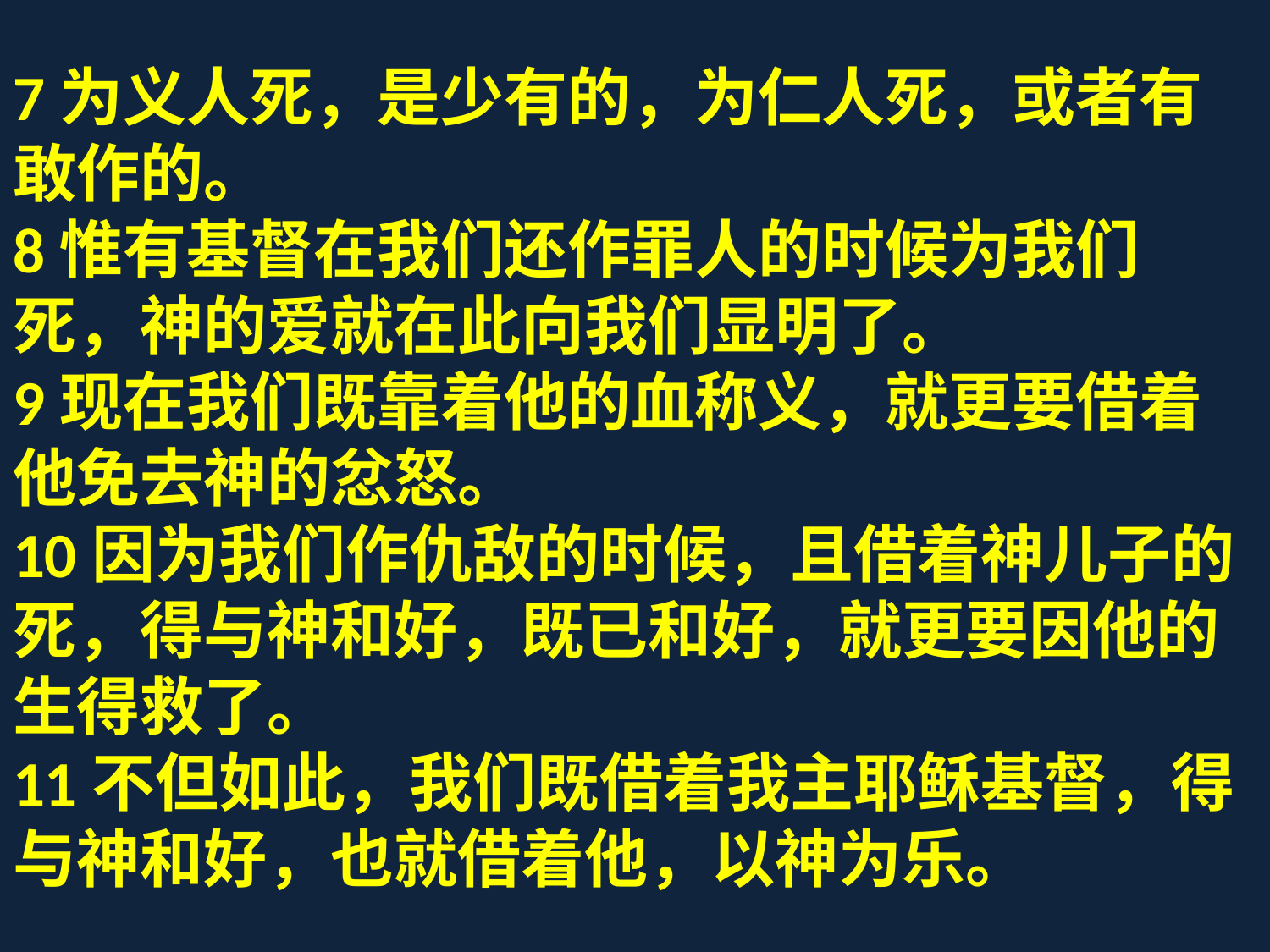

7为义人死，是少有的，为仁人死，或者有敢作的。
8惟有基督在我们还作罪人的时候为我们死，神的爱就在此向我们显明了。
9现在我们既靠着他的血称义，就更要借着他免去神的忿怒。
10因为我们作仇敌的时候，且借着神儿子的死，得与神和好，既已和好，就更要因他的生得救了。
11不但如此，我们既借着我主耶稣基督，得与神和好，也就借着他，以神为乐。